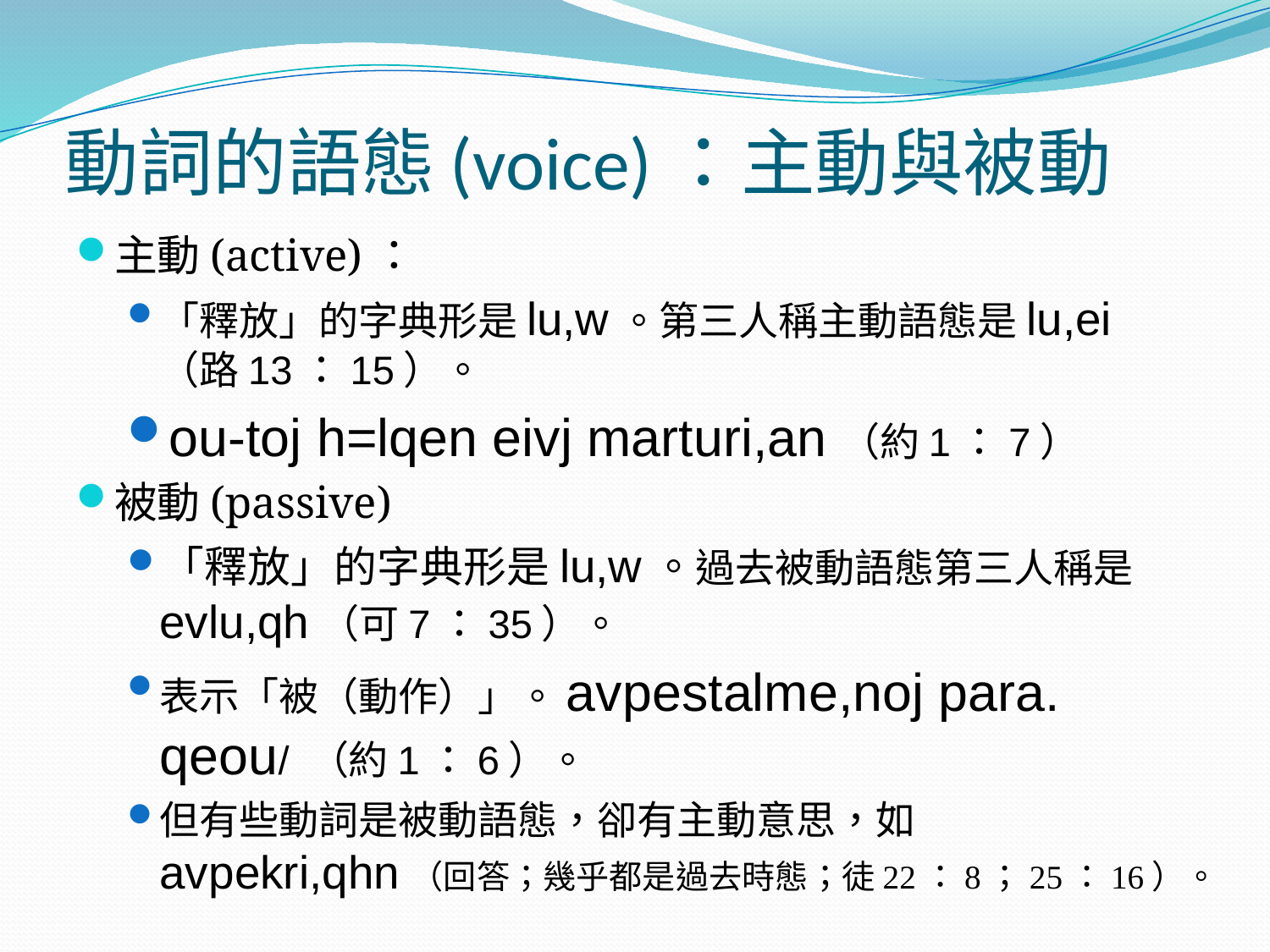

# 動詞的語態(voice)：主動與被動
主動(active)：
「釋放」的字典形是lu,w。第三人稱主動語態是lu,ei（路13：15）。
ou-toj h=lqen eivj marturi,an（約1：7）
被動(passive)
「釋放」的字典形是lu,w。過去被動語態第三人稱是evlu,qh（可7：35）。
表示「被（動作）」。avpestalme,noj para. qeou/ （約1：6）。
但有些動詞是被動語態，卻有主動意思，如avpekri,qhn（回答；幾乎都是過去時態；徒22：8；25：16）。